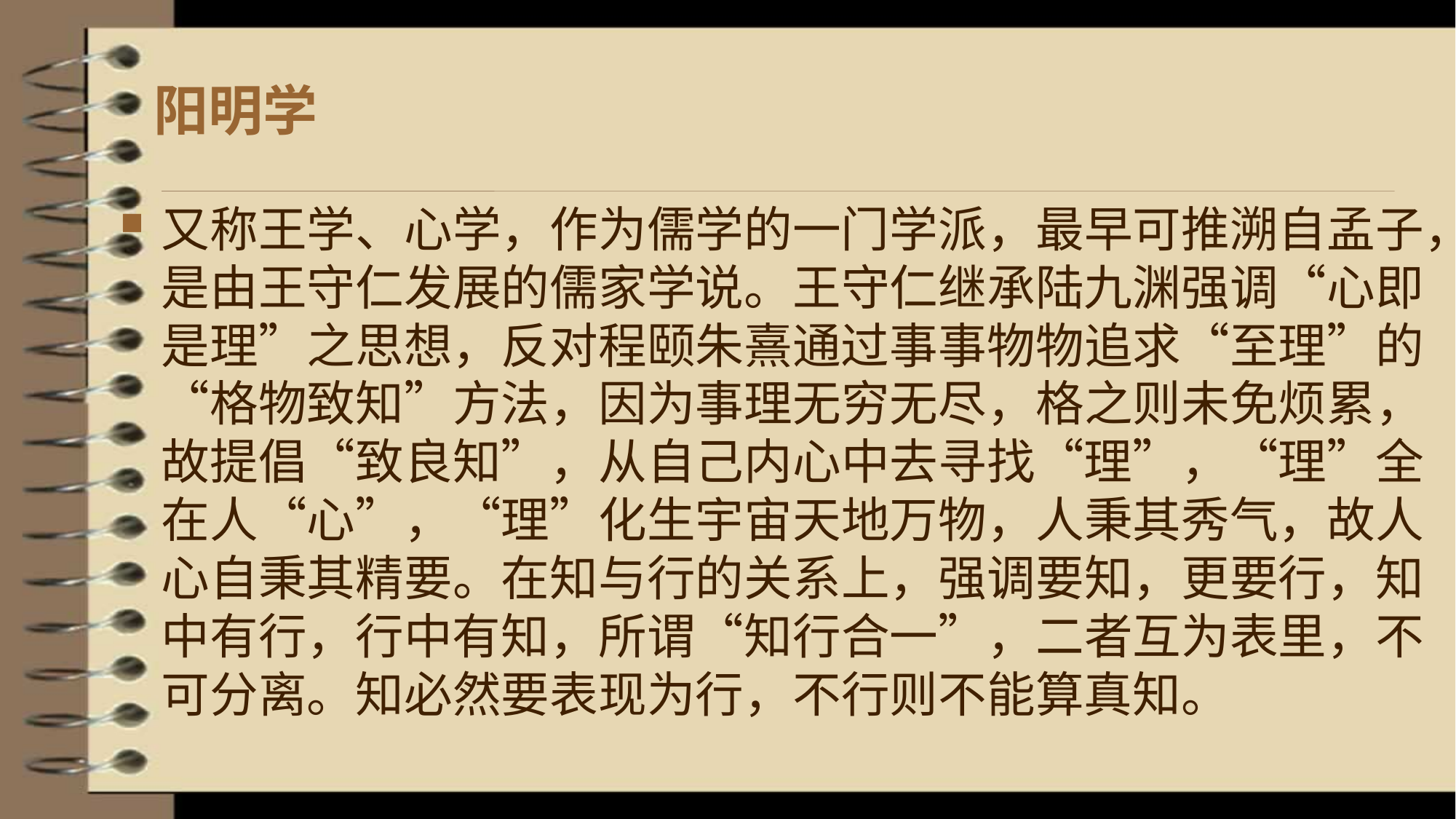

# 阳明学
又称王学、心学，作为儒学的一门学派，最早可推溯自孟子，是由王守仁发展的儒家学说。王守仁继承陆九渊强调“心即是理”之思想，反对程颐朱熹通过事事物物追求“至理”的“格物致知”方法，因为事理无穷无尽，格之则未免烦累，故提倡“致良知”，从自己内心中去寻找“理”，“理”全在人“心”，“理”化生宇宙天地万物，人秉其秀气，故人心自秉其精要。在知与行的关系上，强调要知，更要行，知中有行，行中有知，所谓“知行合一”，二者互为表里，不可分离。知必然要表现为行，不行则不能算真知。